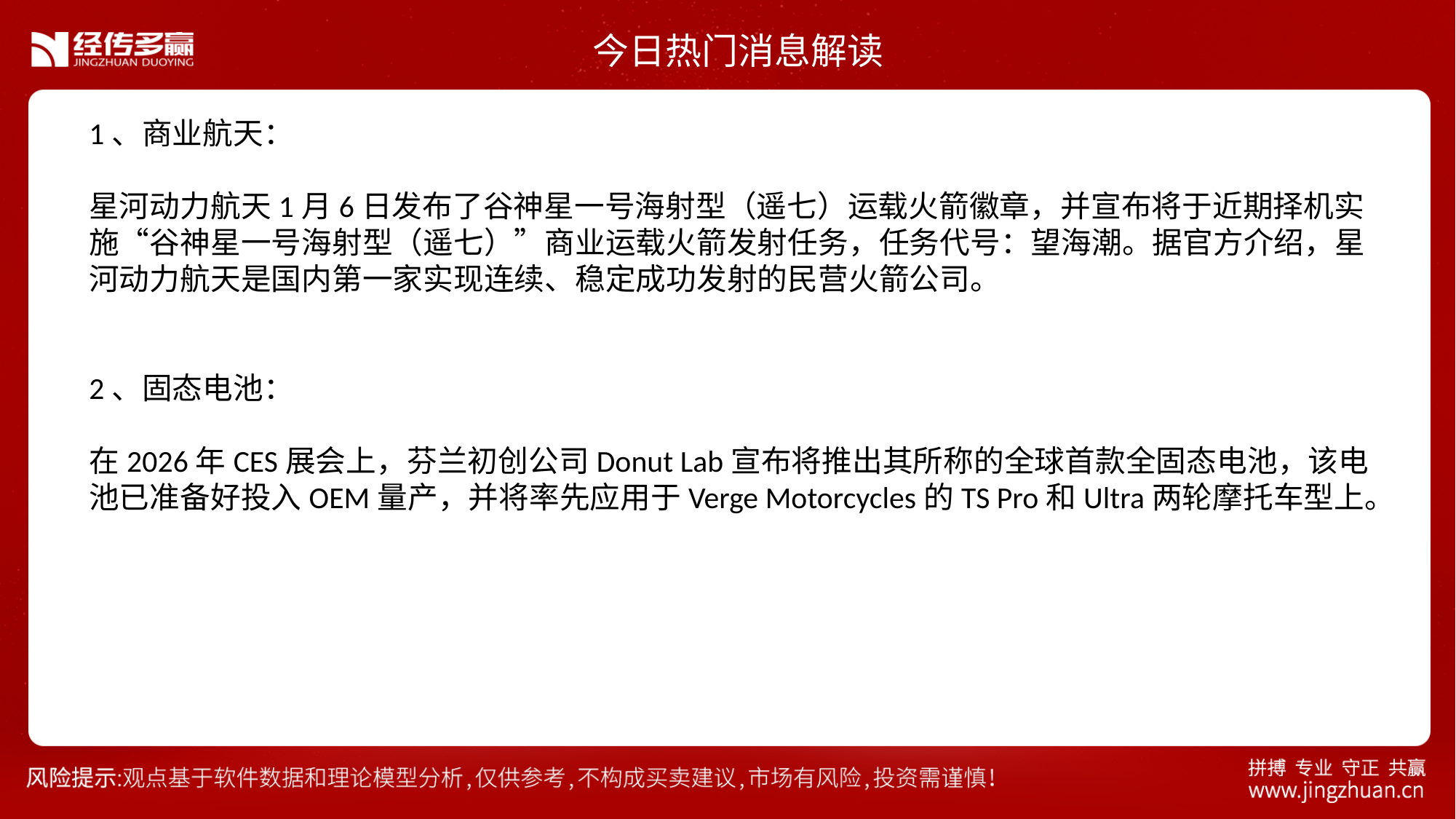

今日热门消息解读
1、商业航天：

星河动力航天1月6日发布了谷神星一号海射型（遥七）运载火箭徽章，并宣布将于近期择机实施“谷神星一号海射型（遥七）”商业运载火箭发射任务，任务代号：望海潮。据官方介绍，星河动力航天是国内第一家实现连续、稳定成功发射的民营火箭公司。

2、固态电池：

在2026年CES展会上，芬兰初创公司Donut Lab宣布将推出其所称的全球首款全固态电池，该电池已准备好投入OEM量产，并将率先应用于Verge Motorcycles的TS Pro和Ultra两轮摩托车型上。